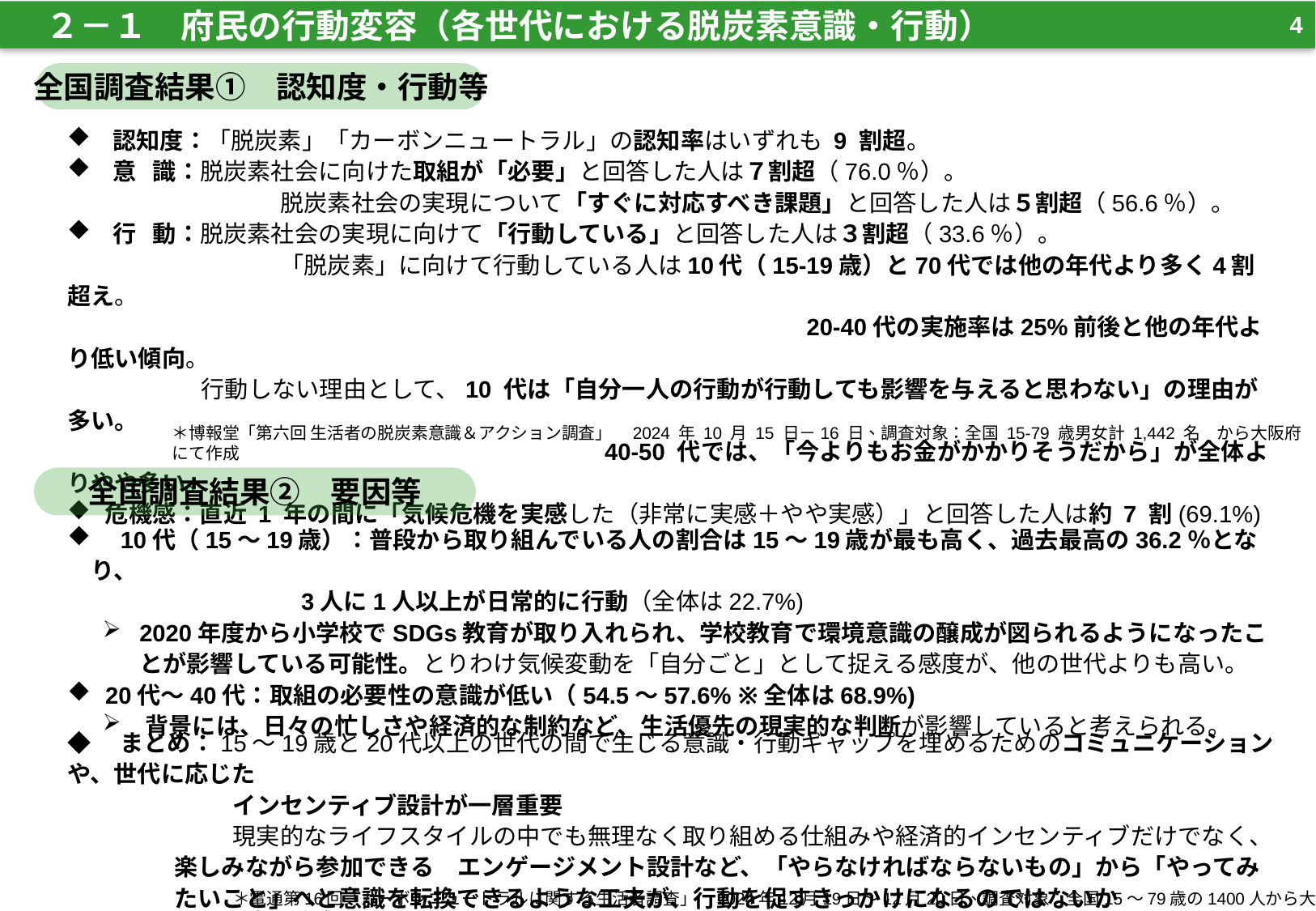

4
　２－１　府民の行動変容（各世代における脱炭素意識・行動）
全国調査結果①　認知度・行動等
認知度：「脱炭素」「カーボンニュートラル」の認知率はいずれも 9 割超。
意   識：脱炭素社会に向けた取組が「必要」と回答した人は７割超（76.0％）。
　　　　　　　　　脱炭素社会の実現について「すぐに対応すべき課題」と回答した人は５割超（56.6％）。
行   動：脱炭素社会の実現に向けて「行動している」と回答した人は３割超（33.6％）。
　　　　　　　　　「脱炭素」に向けて行動している人は10代（15-19歳）と70代では他の年代より多く4割超え。
　　　　　　　　　　　　　　　　　　　　　　　　　　　　　　　20-40代の実施率は25%前後と他の年代より低い傾向。
            　　　行動しない理由として、10 代は「自分一人の行動が行動しても影響を与えると思わない」の理由が多い。
　　　　　　　　　　　　　　　　　　　　　　  40-50 代では、「今よりもお金がかかりそうだから」が全体よりやや多い。
危機感：直近 1 年の間に「気候危機を実感した（非常に実感＋やや実感）」と回答した人は約 7 割(69.1%)
＊博報堂「第六回 生活者の脱炭素意識＆アクション調査」　2024 年 10 月 15 日－16 日、調査対象：全国 15-79 歳男女計 1,442 名　から大阪府にて作成
全国調査結果②　要因等
　10代（15～19歳）：普段から取り組んでいる人の割合は15～19歳が最も高く、過去最高の36.2％となり、
                                   3人に1人以上が日常的に行動（全体は22.7%)
2020年度から小学校でSDGs教育が取り入れられ、学校教育で環境意識の醸成が図られるようになったことが影響している可能性。とりわけ気候変動を「自分ごと」として捉える感度が、他の世代よりも高い。
20代～40代：取組の必要性の意識が低い（54.5～57.6% ※全体は68.9%)
　背景には、日々の忙しさや経済的な制約など、生活優先の現実的な判断が影響していると考えられる。
◆　まとめ：15～19歳と20代以上の世代の間で生じる意識・行動ギャップを埋めるためのコミュニケーションや、世代に応じた
　　　　　　　インセンティブ設計が一層重要
　　　　　　　現実的なライフスタイルの中でも無理なく取り組める仕組みや経済的インセンティブだけでなく、楽しみながら参加できる　エンゲージメント設計など、「やらなければならないもの」から「やってみたいこと」へと意識を転換できるような工夫が、行動を促すきっかけになるのではないか
＊電通第16回「カーボンニュートラルに関する生活者調査」　2024年12月19日～12月20日、調査対象：全国15～79歳の1400人から大阪府にて作成